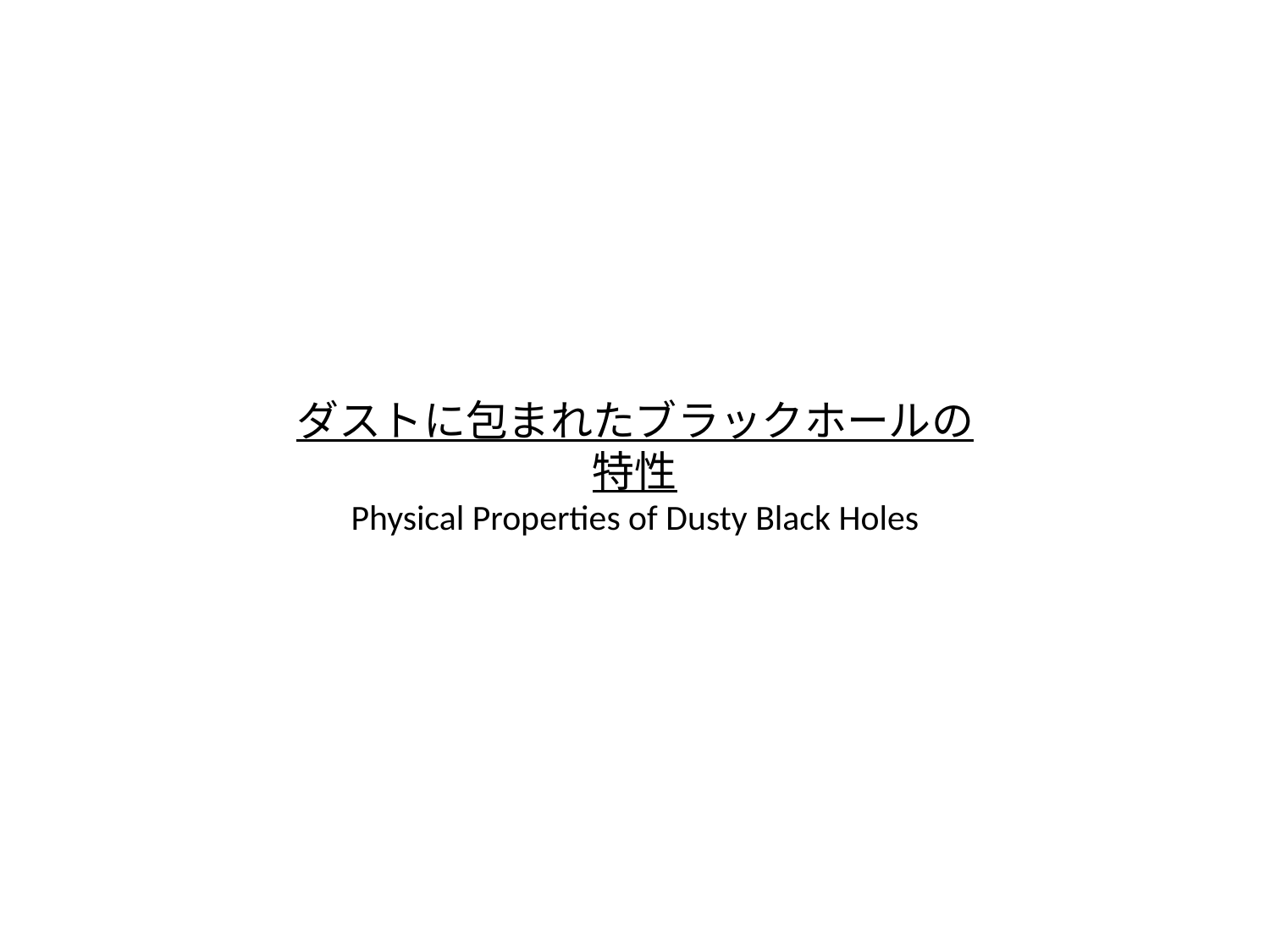

# ダストに包まれたブラックホールの 特性 Physical Properties of Dusty Black Holes